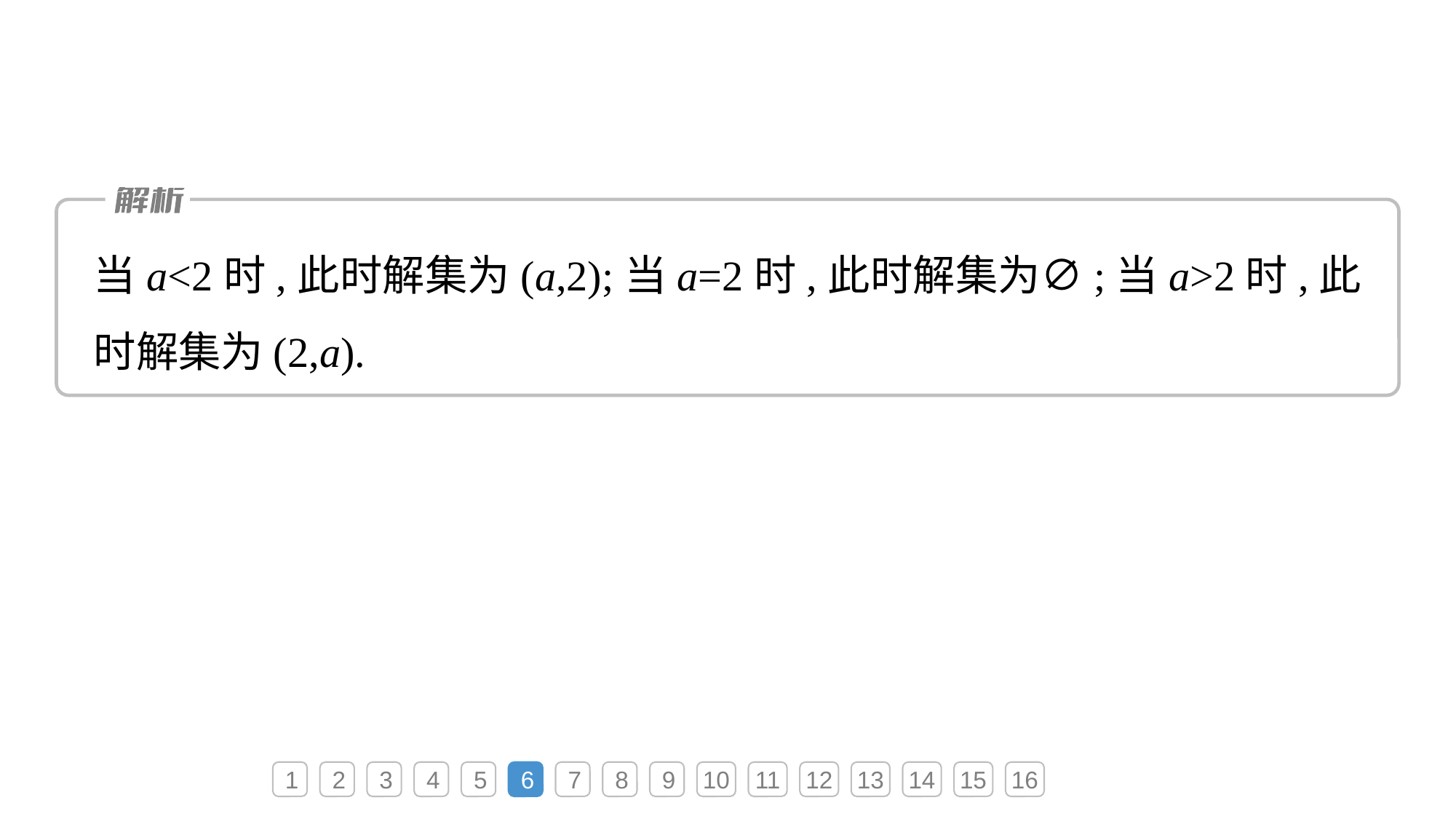

当a<2时,此时解集为(a,2);当a=2时,此时解集为∅;当a>2时,此时解集为(2,a).
1
2
3
4
5
6
7
8
9
10
11
12
13
14
15
16